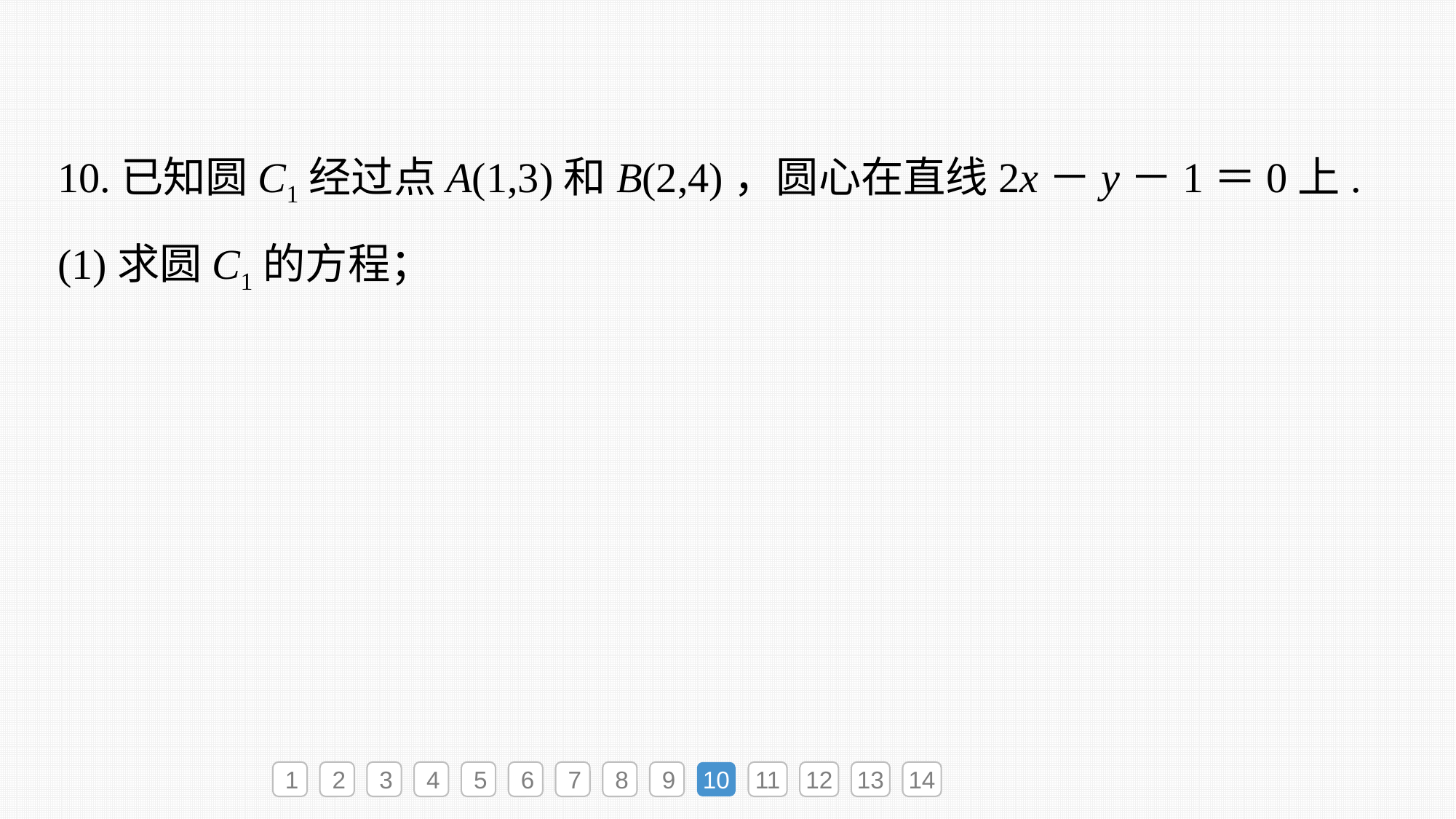

10.已知圆C1经过点A(1,3)和B(2,4)，圆心在直线2x－y－1＝0上.
(1)求圆C1的方程；
1
2
3
4
5
6
7
8
9
10
11
12
13
14